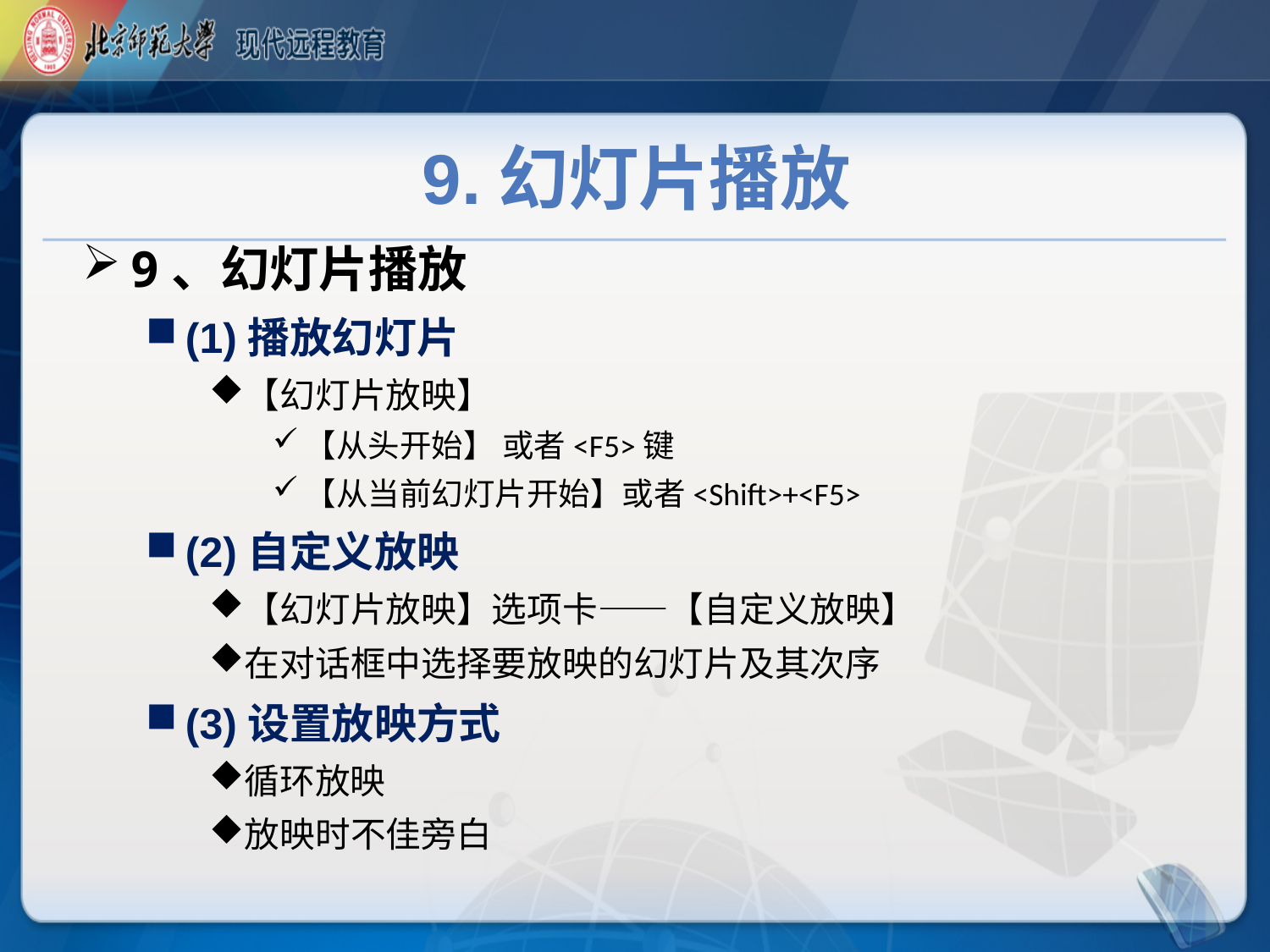

# 9.幻灯片播放
9、幻灯片播放
(1)播放幻灯片
【幻灯片放映】
【从头开始】 或者<F5>键
【从当前幻灯片开始】或者<Shift>+<F5>
(2)自定义放映
【幻灯片放映】选项卡——【自定义放映】
在对话框中选择要放映的幻灯片及其次序
(3)设置放映方式
循环放映
放映时不佳旁白